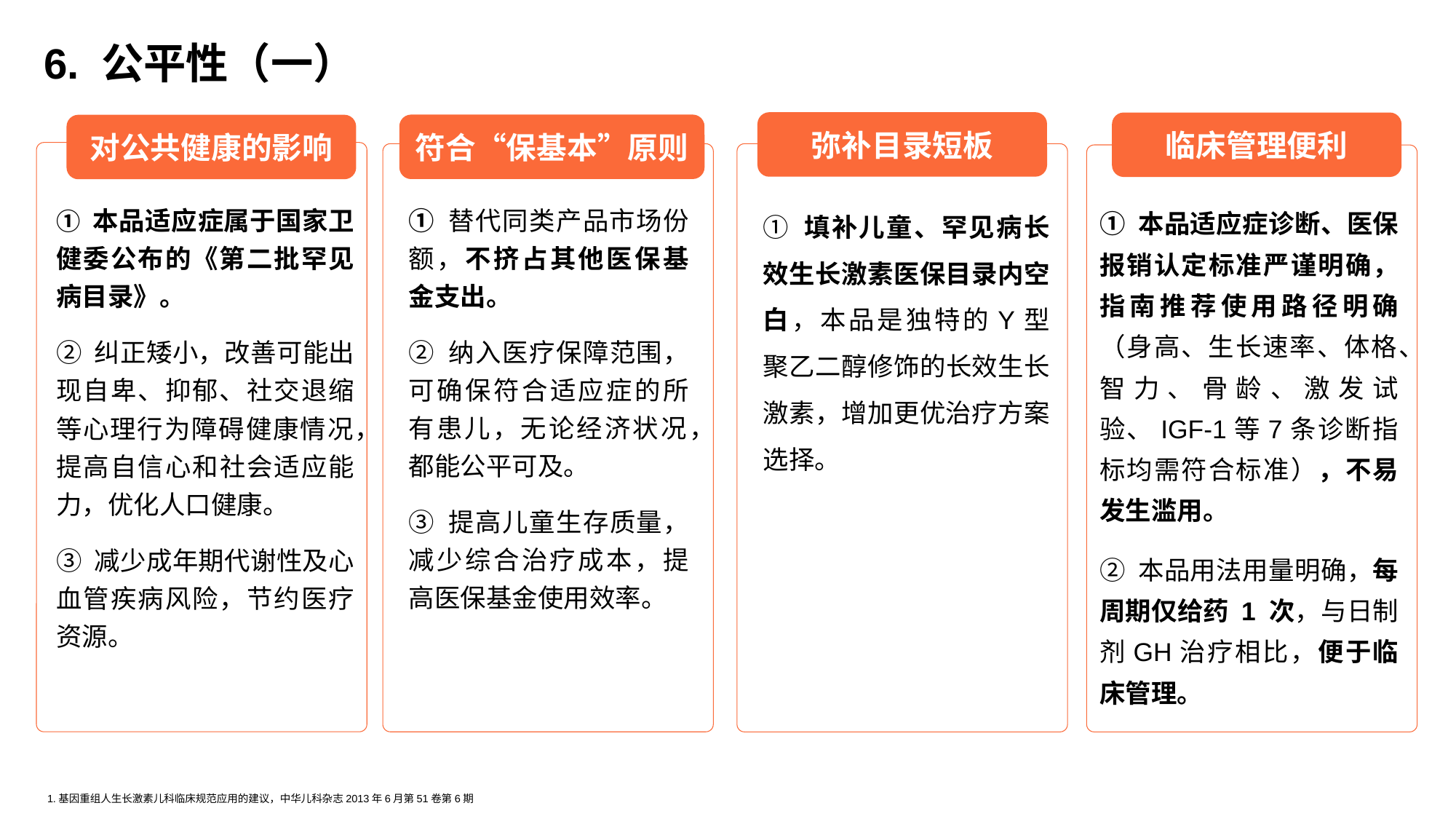

6. 公平性（一）
弥补目录短板
临床管理便利
符合“保基本”原则
对公共健康的影响

① 填补儿童、罕见病长效生长激素医保目录内空白，本品是独特的Y型聚乙二醇修饰的长效生长激素，增加更优治疗方案选择。

① 替代同类产品市场份额，不挤占其他医保基金支出。
② 纳入医疗保障范围，可确保符合适应症的所有患儿，无论经济状况，都能公平可及。
③ 提高儿童生存质量，减少综合治疗成本，提高医保基金使用效率。
① 本品适应症属于国家卫健委公布的《第二批罕见病目录》。
② 纠正矮小，改善可能出现自卑、抑郁、社交退缩等心理行为障碍健康情况，提高自信心和社会适应能力，优化人口健康。
③ 减少成年期代谢性及心血管疾病风险，节约医疗资源。

① 本品适应症诊断、医保报销认定标准严谨明确，指南推荐使用路径明确（身高、生长速率、体格、智力、骨龄、激发试验、IGF-1等7条诊断指标均需符合标准），不易发生滥用。
② 本品用法用量明确，每周期仅给药 1 次，与日制剂GH治疗相比，便于临床管理。

1.基因重组人生长激素儿科临床规范应用的建议，中华儿科杂志2013年6月第51卷第6期